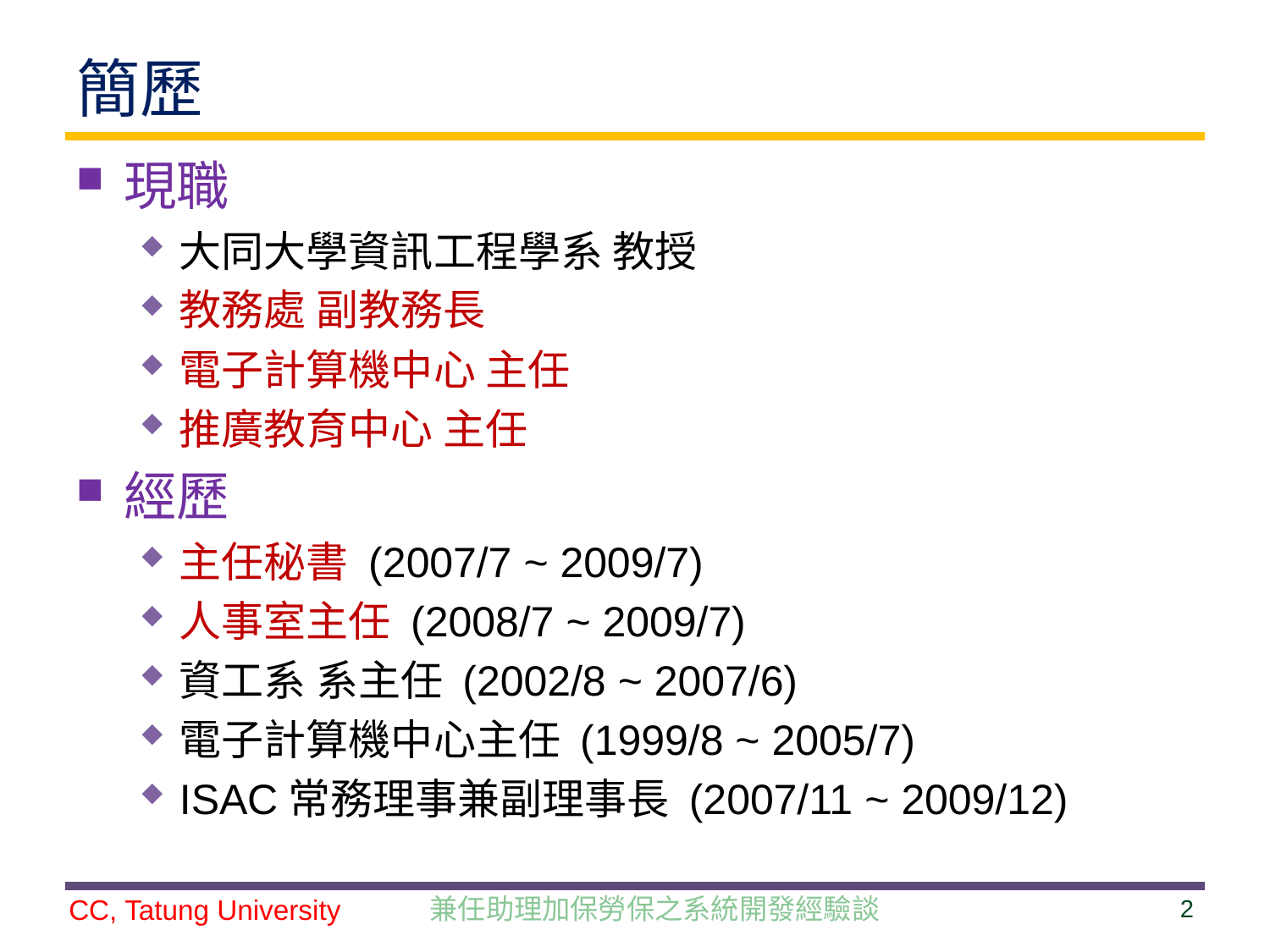

# 簡歷
現職
大同大學資訊工程學系 教授
教務處 副教務長
電子計算機中心 主任
推廣教育中心 主任
經歷
主任秘書 (2007/7 ~ 2009/7)
人事室主任 (2008/7 ~ 2009/7)
資工系 系主任 (2002/8 ~ 2007/6)
電子計算機中心主任 (1999/8 ~ 2005/7)
ISAC常務理事兼副理事長 (2007/11 ~ 2009/12)
兼任助理加保勞保之系統開發經驗談
2